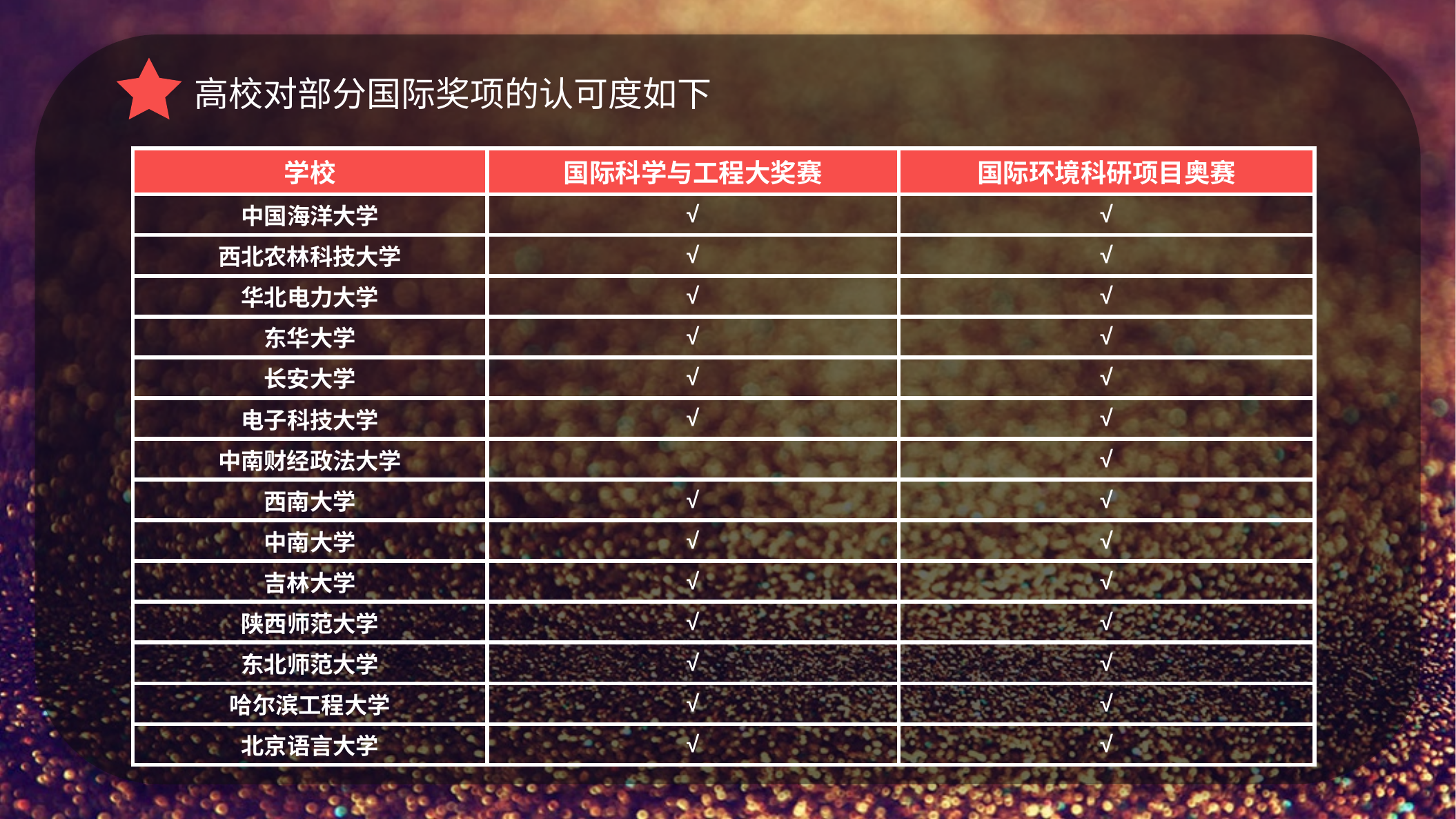

高校对部分国际奖项的认可度如下
| 学校 | 国际科学与工程大奖赛 | 国际环境科研项目奥赛 |
| --- | --- | --- |
| 中国海洋大学 | √ | √ |
| 西北农林科技大学 | √ | √ |
| 华北电力大学 | √ | √ |
| 东华大学 | √ | √ |
| 长安大学 | √ | √ |
| 电子科技大学 | √ | √ |
| 中南财经政法大学 |  | √ |
| 西南大学 | √ | √ |
| 中南大学 | √ | √ |
| 吉林大学 | √ | √ |
| 陕西师范大学 | √ | √ |
| 东北师范大学 | √ | √ |
| 哈尔滨工程大学 | √ | √ |
| 北京语言大学 | √ | √ |